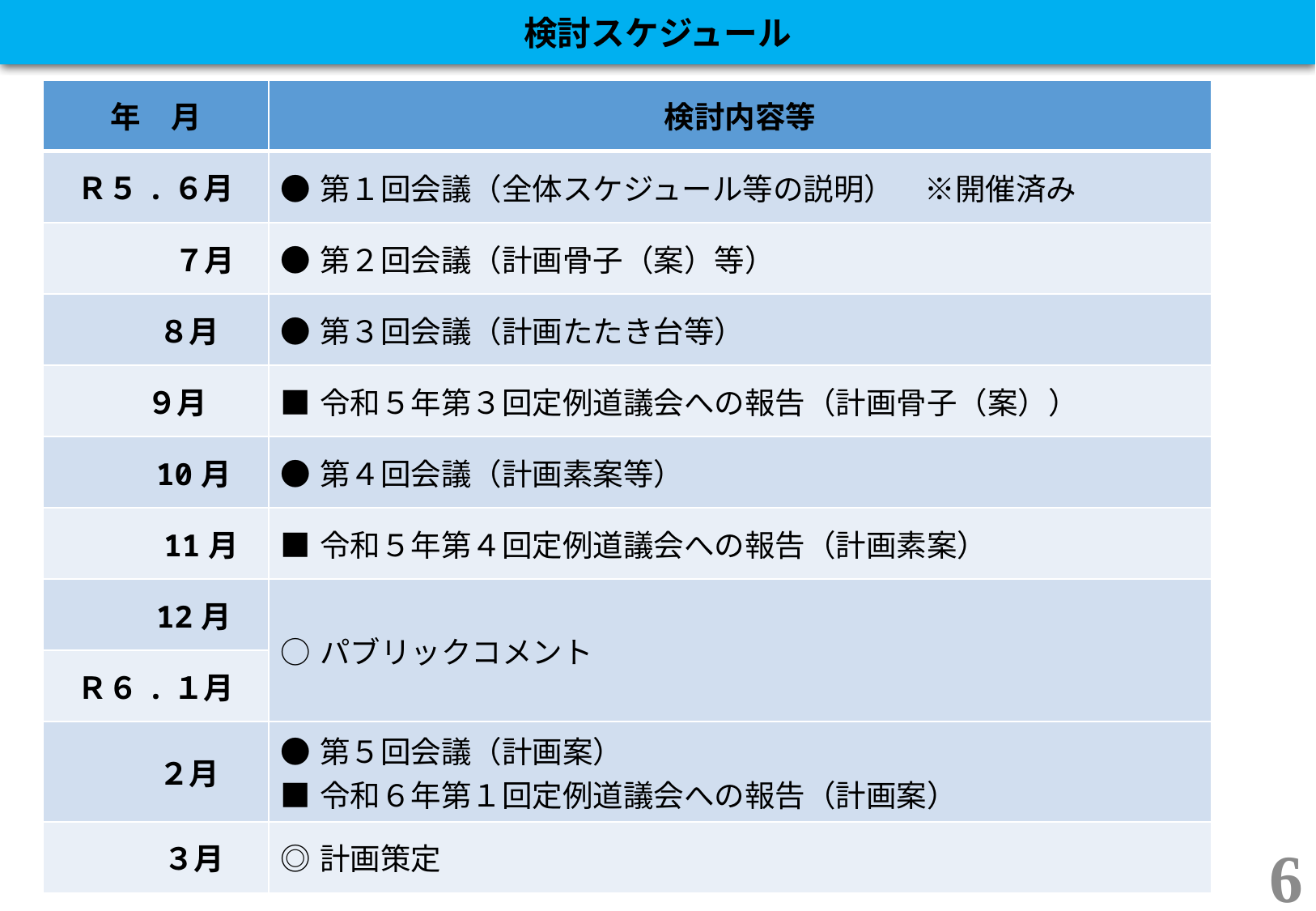

検討スケジュール
| 年　月 | 検討内容等 |
| --- | --- |
| Ｒ５.６月 | ●第１回会議（全体スケジュール等の説明）　※開催済み |
| ７月 | ●第２回会議（計画骨子（案）等） |
| ８月 | ●第３回会議（計画たたき台等） |
| ９月 | ■令和５年第３回定例道議会への報告（計画骨子（案）） |
| 10月 | ●第４回会議（計画素案等） |
| 11月 | ■令和５年第４回定例道議会への報告（計画素案） |
| 12月 | ○パブリックコメント |
| Ｒ６.１月 |  |
| ２月 | ●第５回会議（計画案） ■令和６年第１回定例道議会への報告（計画案） |
| ３月 | ◎計画策定 |

6